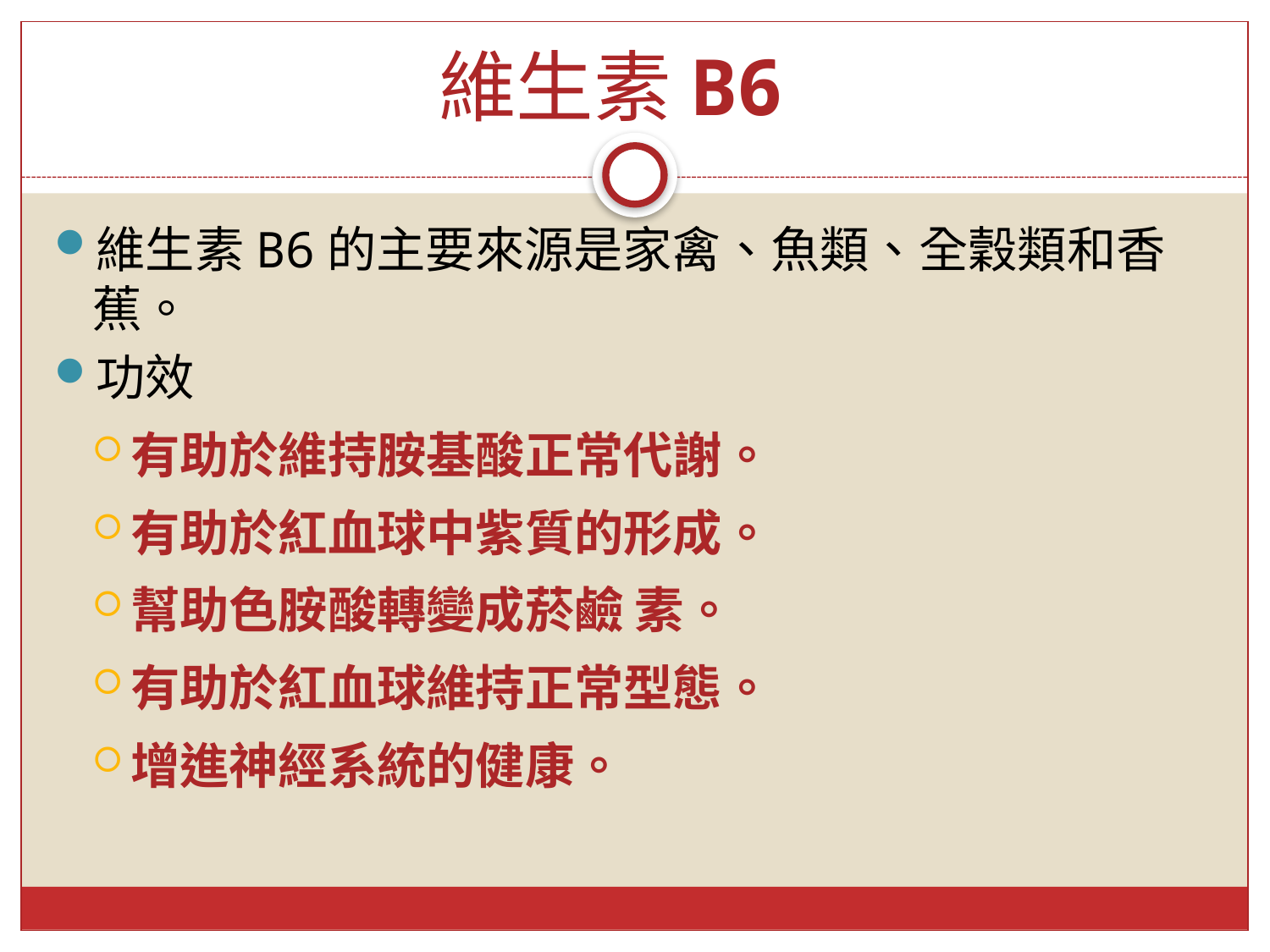

# 維生素B6
維生素B6的主要來源是家禽、魚類、全穀類和香蕉。
功效
有助於維持胺基酸正常代謝。
有助於紅血球中紫質的形成。
幫助色胺酸轉變成菸鹼 素。
有助於紅血球維持正常型態。
增進神經系統的健康。